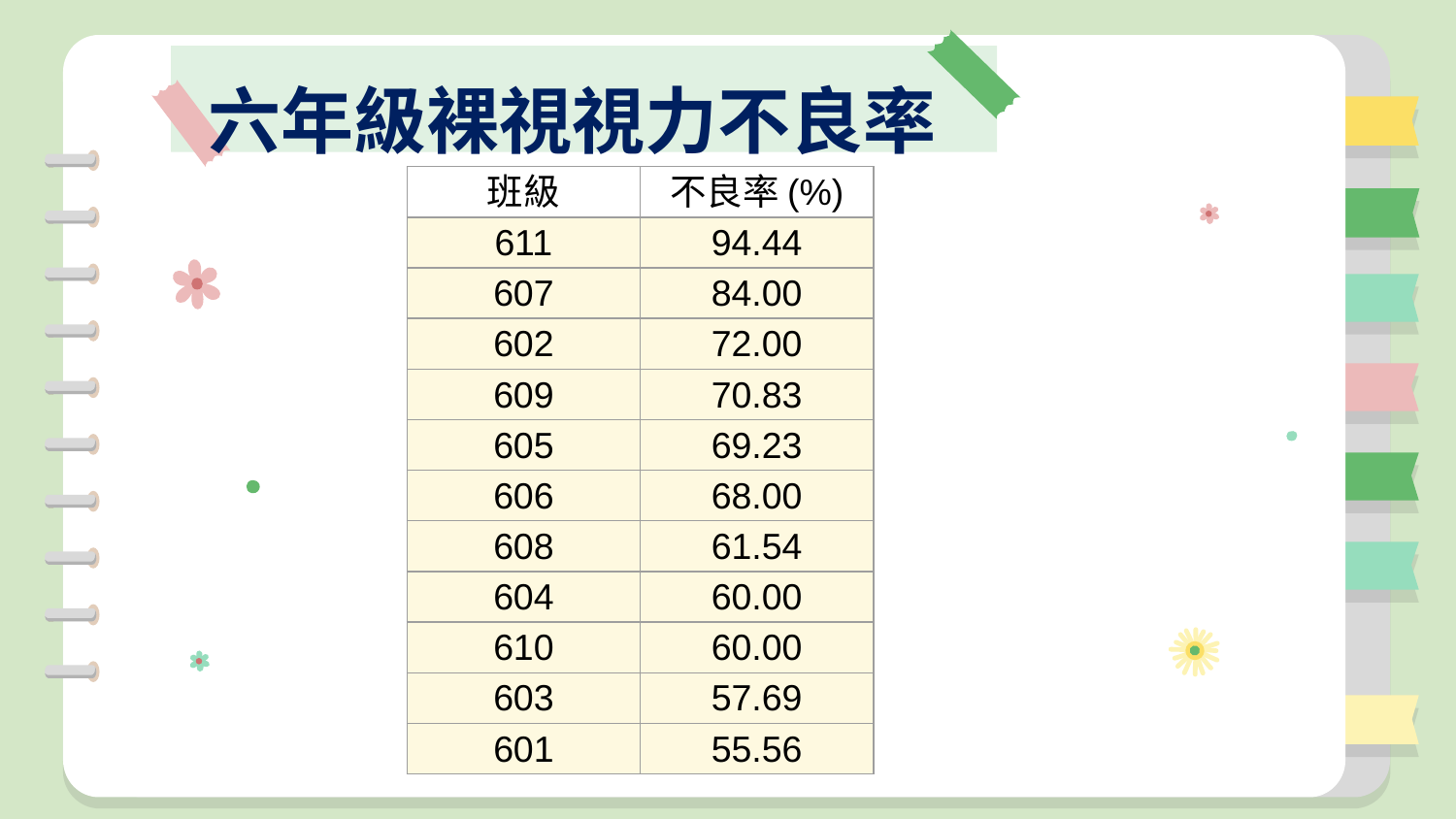

# 六年級裸視視力不良率

| 班級 | 不良率(%) |
| --- | --- |
| 611 | 94.44 |
| 607 | 84.00 |
| 602 | 72.00 |
| 609 | 70.83 |
| 605 | 69.23 |
| 606 | 68.00 |
| 608 | 61.54 |
| 604 | 60.00 |
| 610 | 60.00 |
| 603 | 57.69 |
| 601 | 55.56 |